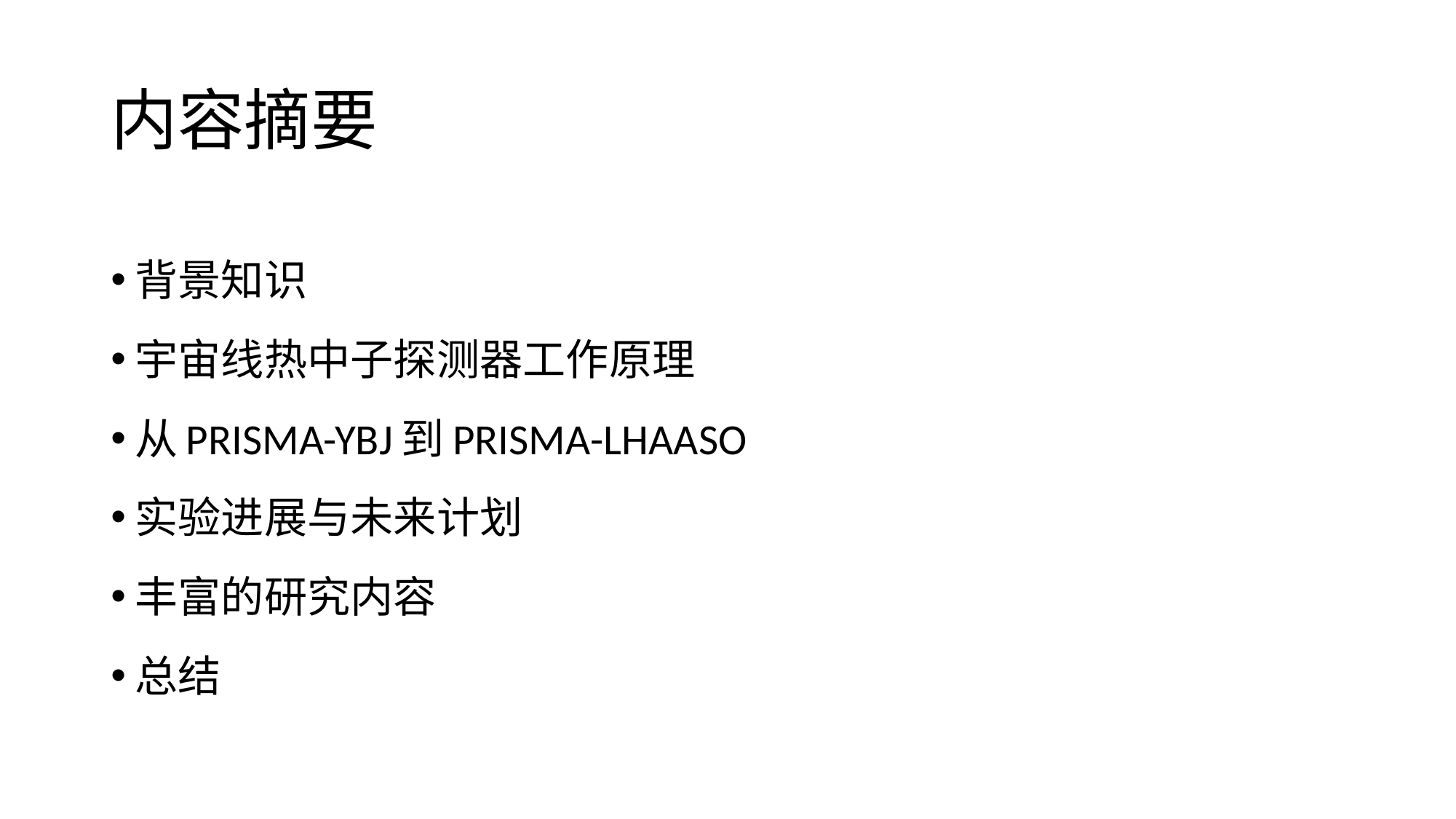

# 内容摘要
背景知识
宇宙线热中子探测器工作原理
从PRISMA-YBJ到PRISMA-LHAASO
实验进展与未来计划
丰富的研究内容
总结